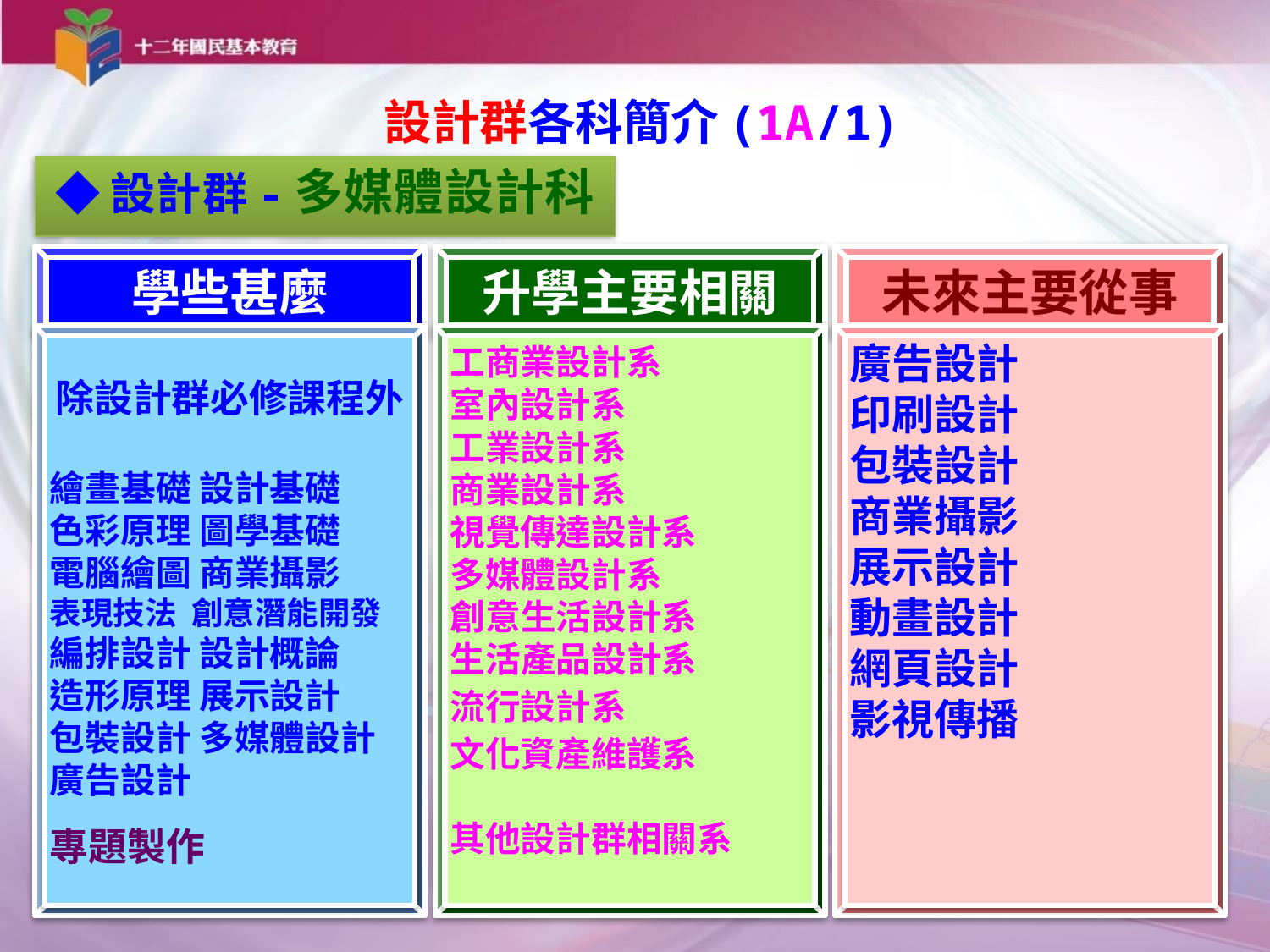

# 設計群各科簡介(1A/1)
◆設計群-多媒體設計科
學些甚麼
升學主要相關
未來主要從事

除設計群必修課程外

繪畫基礎 設計基礎
色彩原理 圖學基礎
電腦繪圖 商業攝影
表現技法  創意潛能開發 編排設計 設計概論
造形原理 展示設計
包裝設計 多媒體設計 廣告設計
專題製作
工商業設計系
室內設計系
工業設計系
商業設計系
視覺傳達設計系
多媒體設計系
創意生活設計系
生活產品設計系
流行設計系
文化資產維護系

其他設計群相關系

廣告設計
印刷設計
包裝設計
商業攝影
展示設計
動畫設計
網頁設計
影視傳播